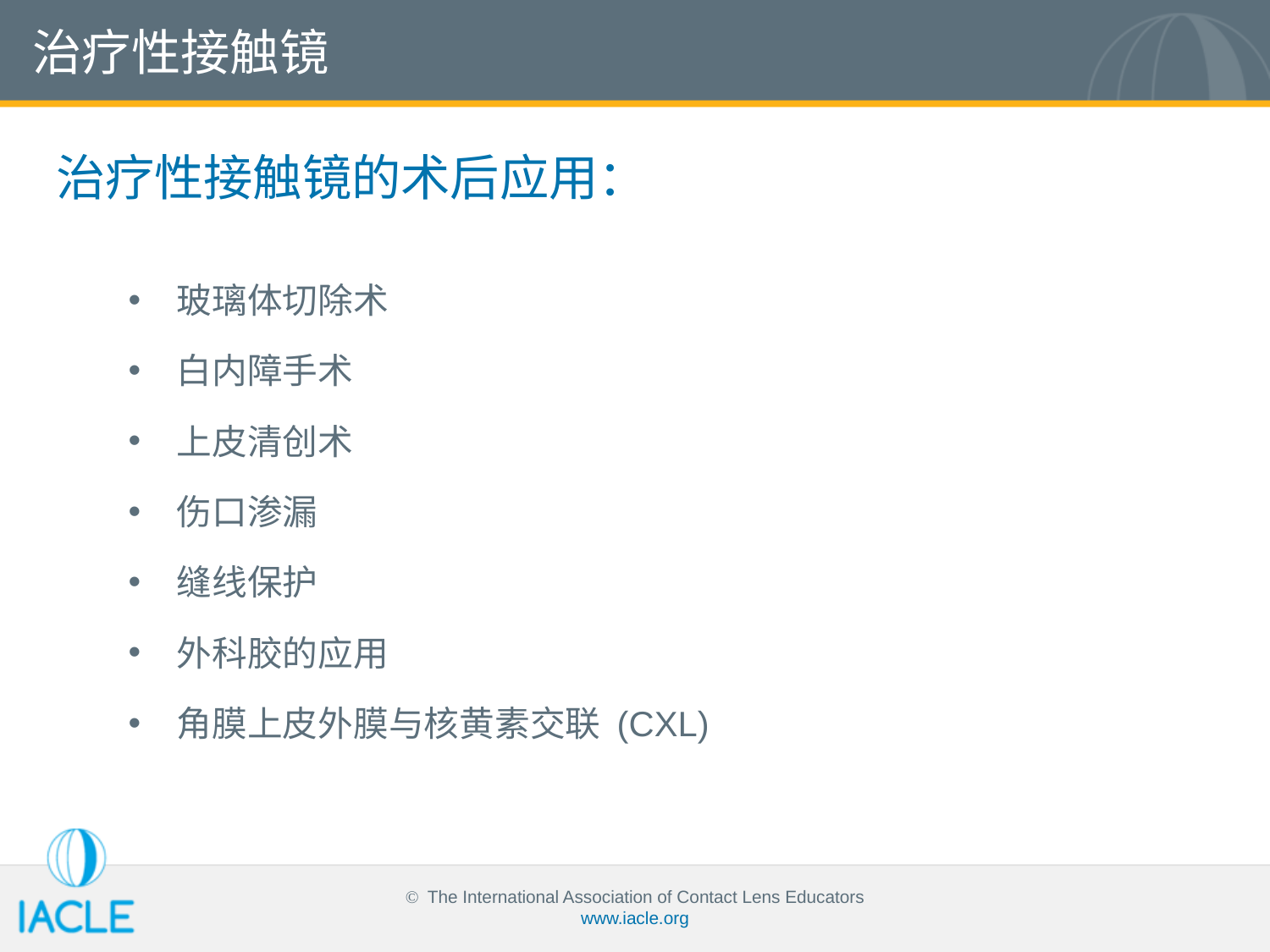

治疗性接触镜
治疗性接触镜的术后应用：
玻璃体切除术
白内障手术
上皮清创术
伤口渗漏
缝线保护
外科胶的应用
角膜上皮外膜与核黄素交联 (CXL)